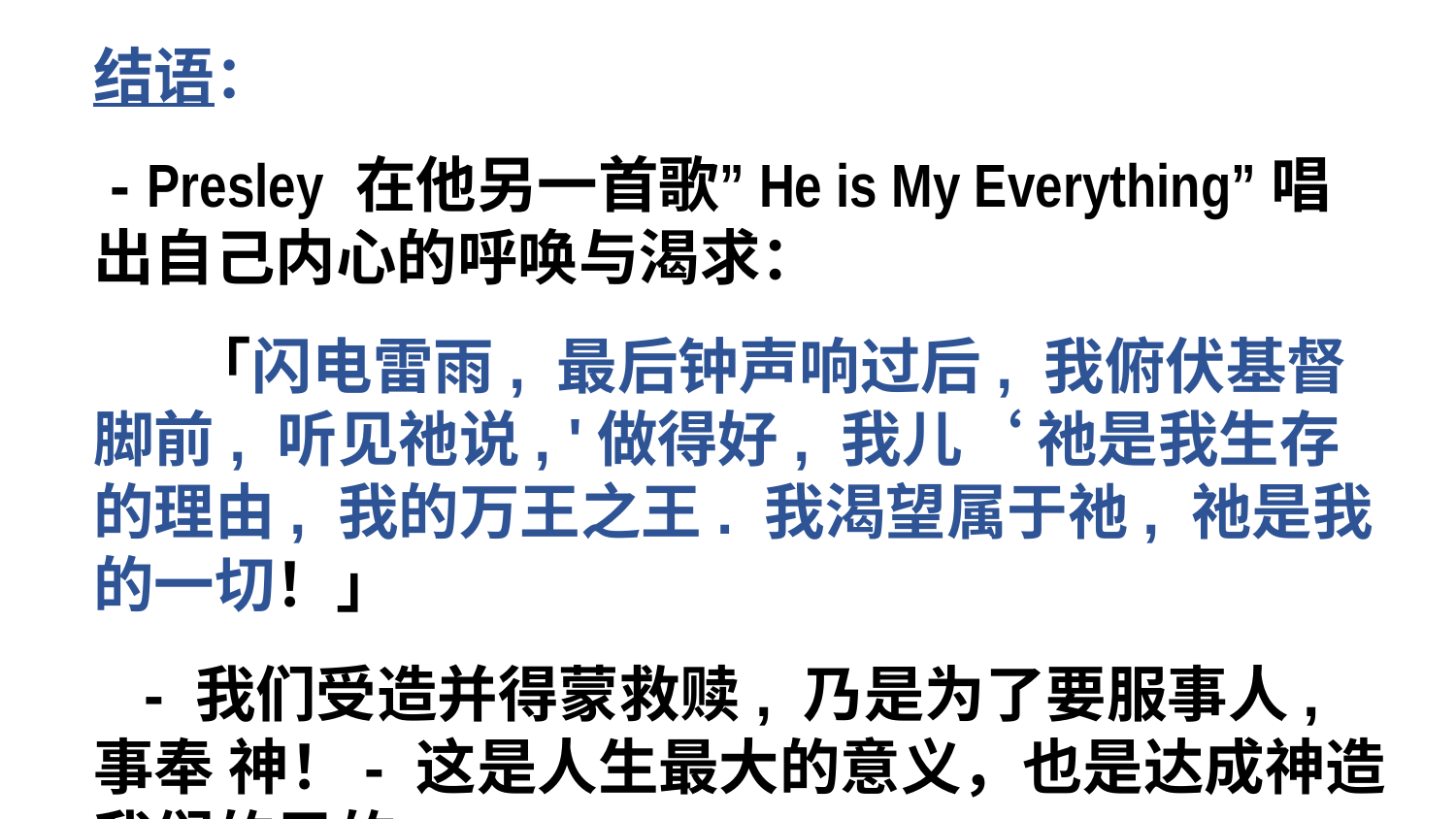

结语：
 - Presley 在他另一首歌”He is My Everything”唱出自己内心的呼唤与渴求：
      「闪电雷雨, 最后钟声响过后, 我俯伏基督脚前, 听见祂说, '做得好, 我儿‘ 祂是我生存的理由, 我的万王之王. 我渴望属于祂, 祂是我的一切！」
   - 我们受造并得蒙救赎, 乃是为了要服事人, 事奉 神！- 这是人生最大的意义，也是达成神造我们的目的
‭‭